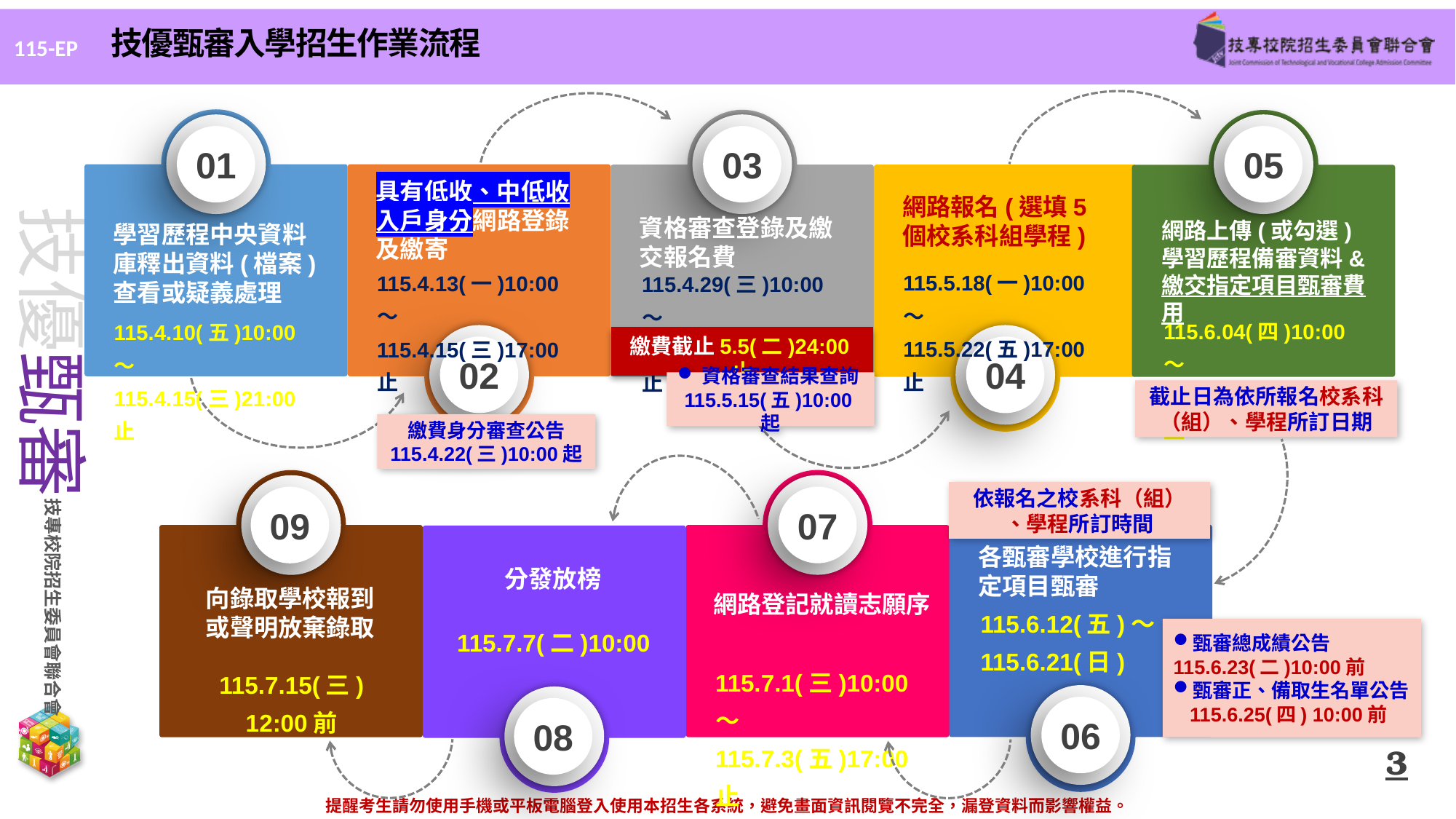

技優甄審入學招生作業流程

01

03

05
具有低收、中低收入戶身分網路登錄及繳寄

網路報名(選填5個校系科組學程)
資格審查登錄及繳交報名費
網路上傳(或勾選)學習歷程備審資料&繳交指定項目甄審費用
學習歷程中央資料庫釋出資料(檔案)查看或疑義處理
115.5.18(一)10:00～
115.5.22(五)17:00止
115.4.13(一)10:00～
115.4.15(三)17:00止
115.4.29(三)10:00～
115.5.06(三)17:00止

115.6.04(四)10:00～
115.6.09(二)21:00止
115.4.10(五)10:00～
115.4.15(三)21:00止

02

04
繳費截止5.5(二)24:00止

07

09

各甄審學校進行指定項目甄審
分發放榜
向錄取學校報到
或聲明放棄錄取
網路登記就讀志願序
115.6.12(五)～115.6.21(日)
115.7.7(二)10:00
115.7.1(三)10:00～
115.7.3(五)17:00止
115.7.15(三)
12:00前

06

08
資格審查結果查詢
115.5.15(五)10:00起
截止日為依所報名校系科（組）、學程所訂日期
繳費身分審查公告
115.4.22(三)10:00起

依報名之校系科（組）
、學程所訂時間
甄審總成績公告115.6.23(二)10:00前
甄審正、備取生名單公告
   115.6.25(四) 10:00前